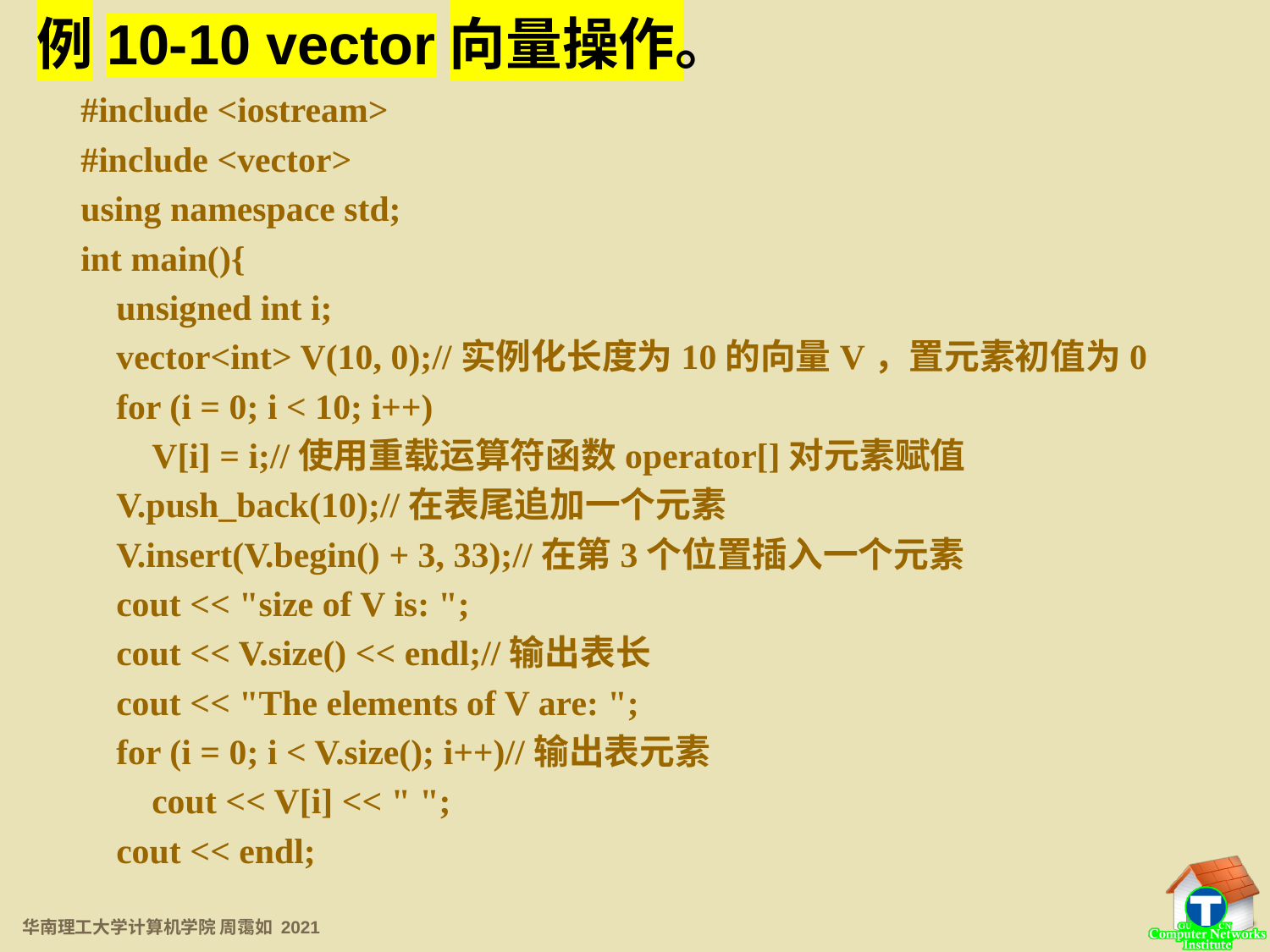

例10-10 vector向量操作。
#include <iostream>
#include <vector>
using namespace std;
int main(){
    unsigned int i;
    vector<int> V(10, 0);//实例化长度为10的向量V，置元素初值为0
    for (i = 0; i < 10; i++)
        V[i] = i;//使用重载运算符函数operator[]对元素赋值
    V.push_back(10);//在表尾追加一个元素
    V.insert(V.begin() + 3, 33);//在第3个位置插入一个元素
    cout << "size of V is: ";
    cout << V.size() << endl;//输出表长
    cout << "The elements of V are: ";
    for (i = 0; i < V.size(); i++)//输出表元素
        cout << V[i] << " ";
    cout << endl;